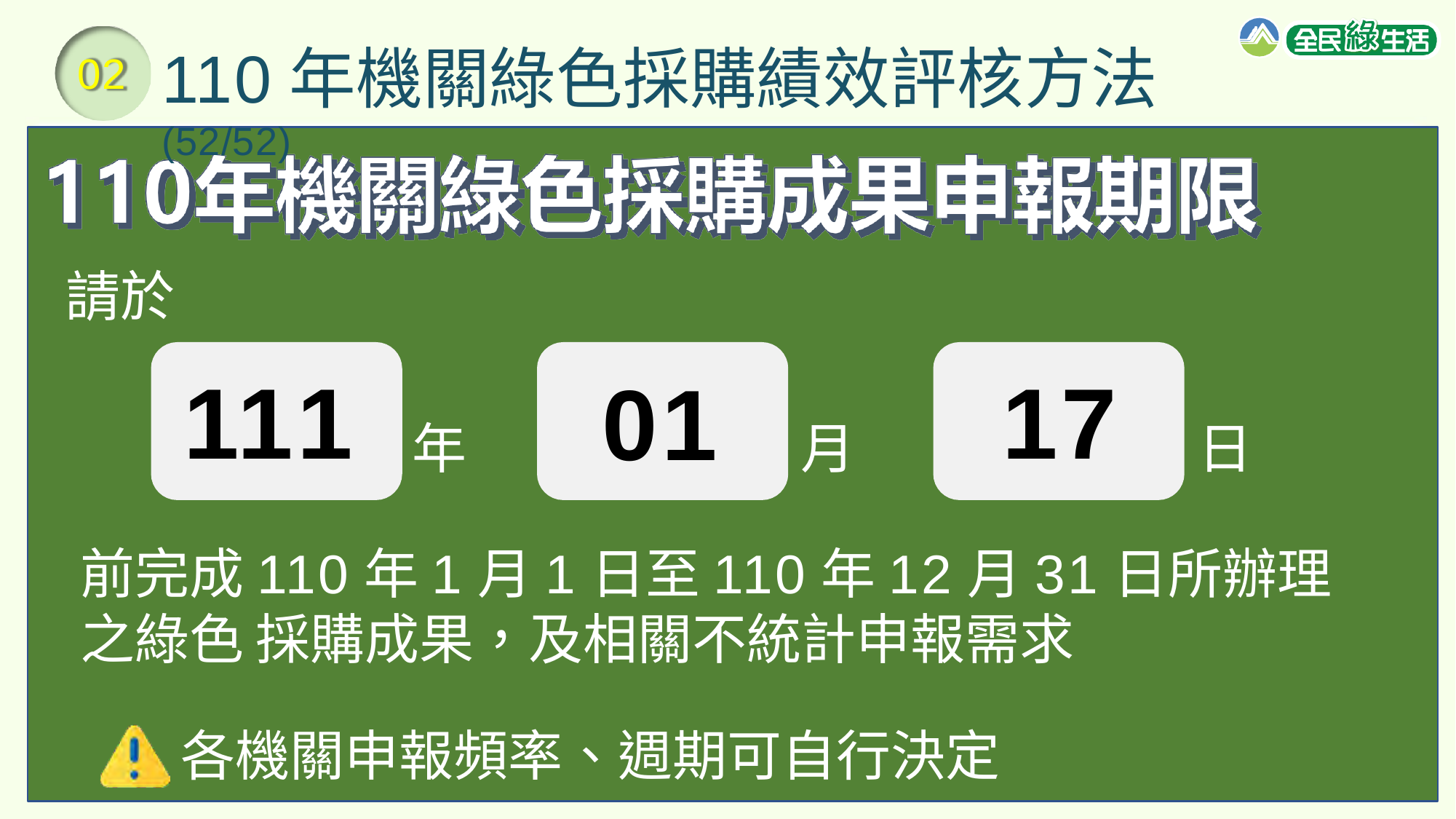

# 110年機關綠色採購績效評核方法(52/52)
02

請於

111	17
01
年
月	日
前完成110年1月1日至110年12月31日所辦理之綠色 採購成果，及相關不統計申報需求
各機關申報頻率、週期可自行決定